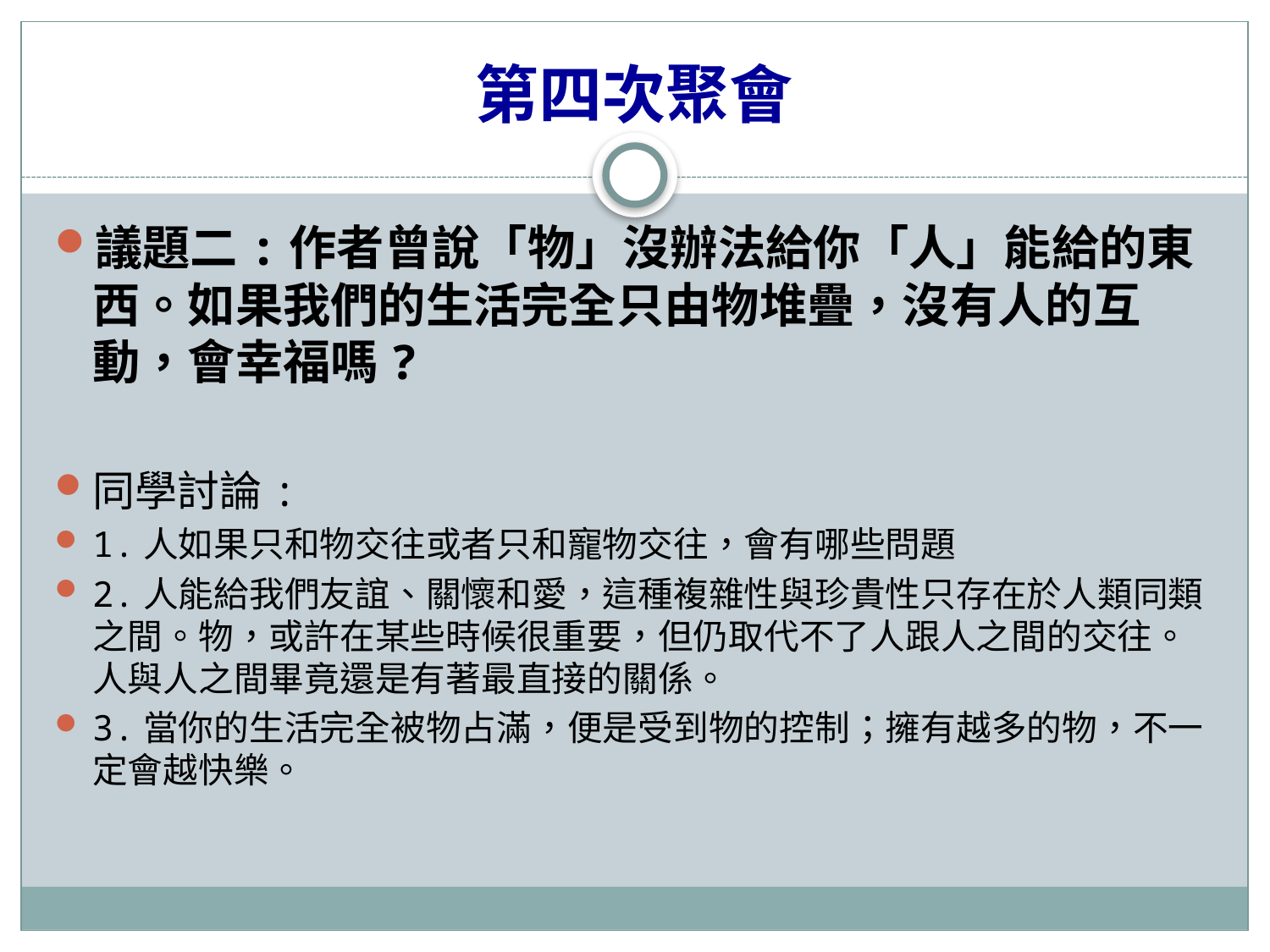

第四次聚會
議題二:作者曾說「物」沒辦法給你「人」能給的東西。如果我們的生活完全只由物堆疊，沒有人的互動，會幸福嗎?

同學討論:
1.人如果只和物交往或者只和寵物交往，會有哪些問題
2.人能給我們友誼、關懷和愛，這種複雜性與珍貴性只存在於人類同類之間。物，或許在某些時候很重要，但仍取代不了人跟人之間的交往。人與人之間畢竟還是有著最直接的關係。
3.當你的生活完全被物占滿，便是受到物的控制；擁有越多的物，不一定會越快樂。